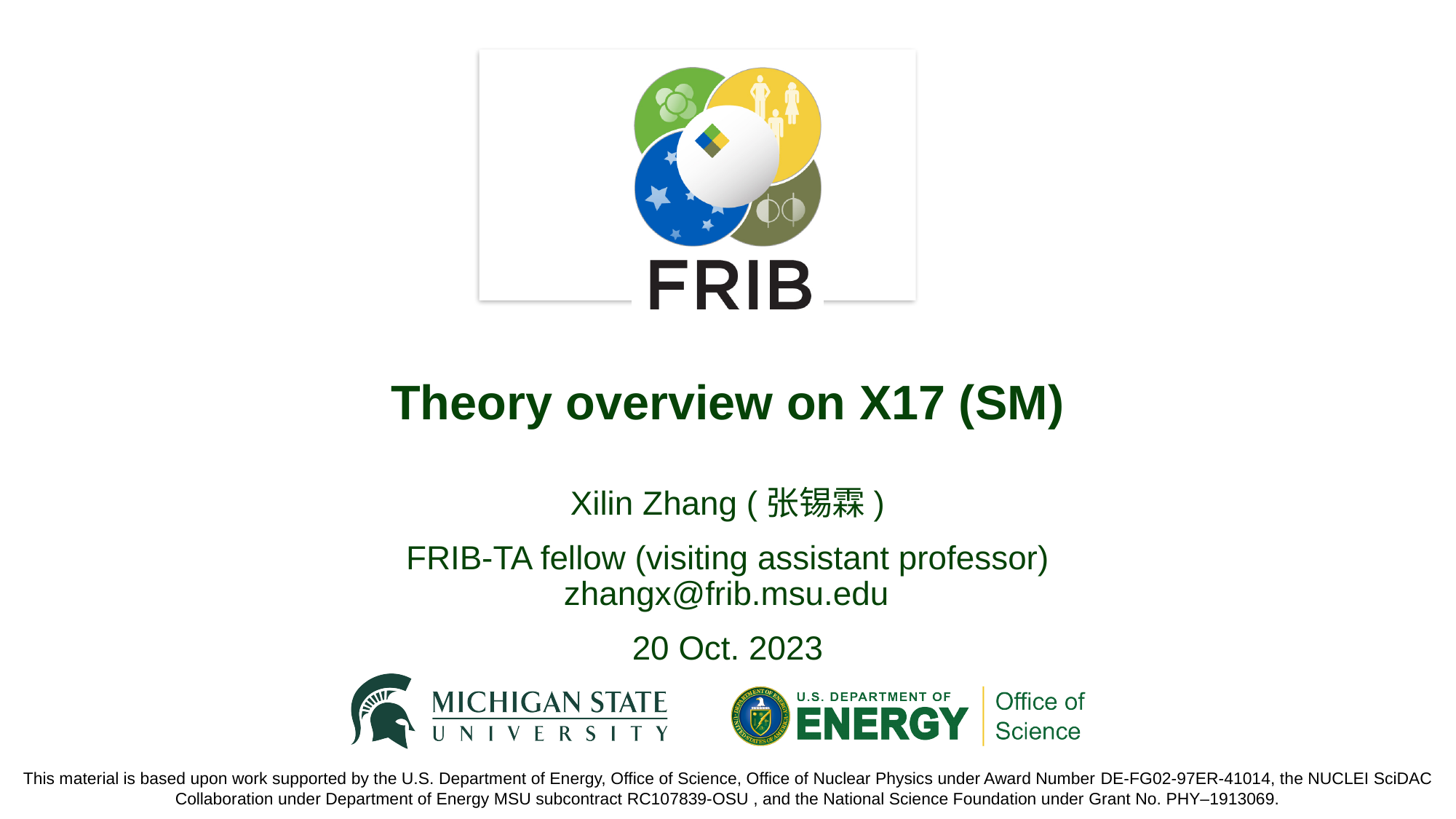

# Theory overview on X17 (SM)
Xilin Zhang (张锡霖)
FRIB-TA fellow (visiting assistant professor)
zhangx@frib.msu.edu
20 Oct. 2023